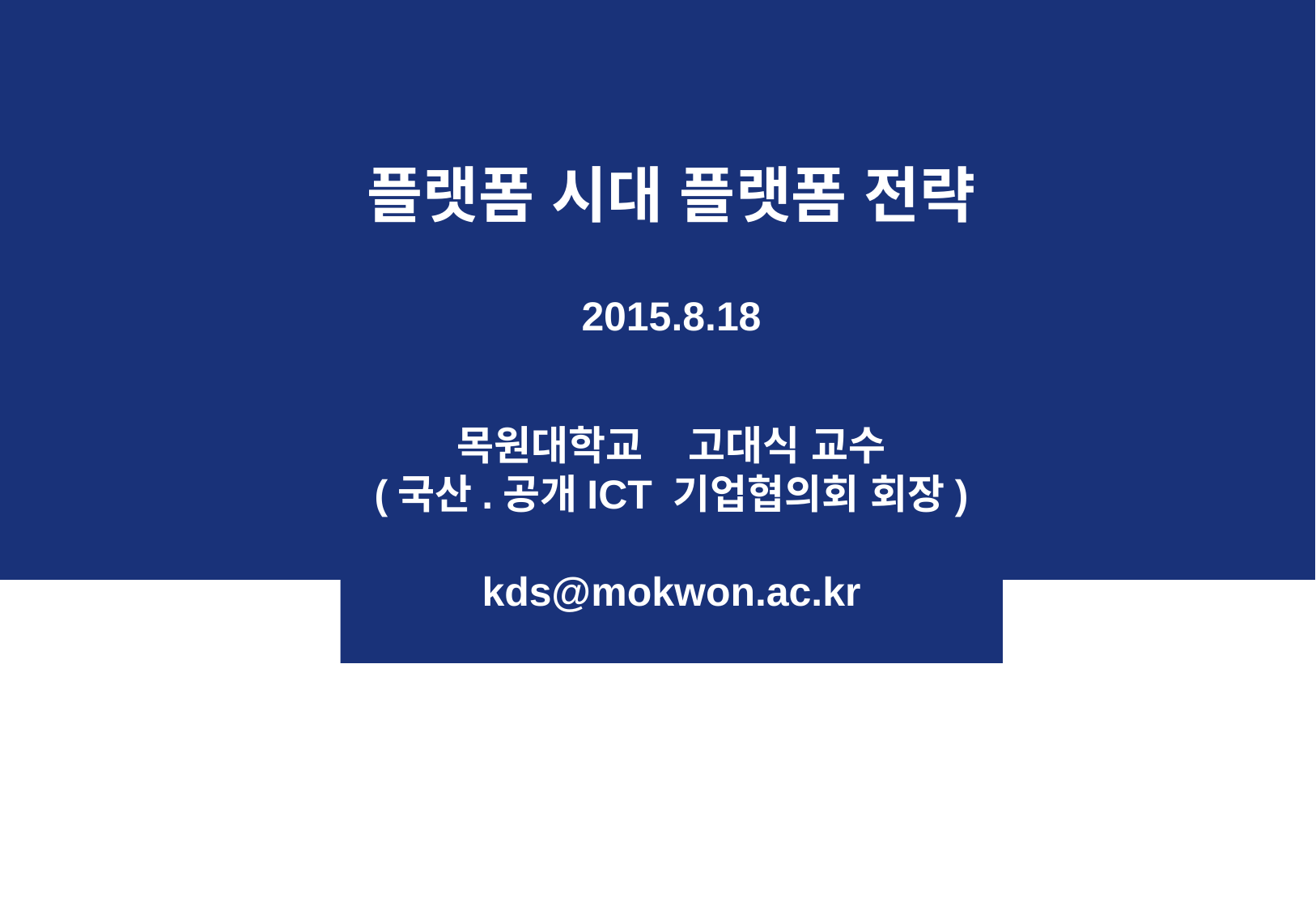

플랫폼 시대 플랫폼 전략
2015.8.18
목원대학교    고대식 교수
(국산.공개ICT 기업협의회 회장)
kds@mokwon.ac.kr